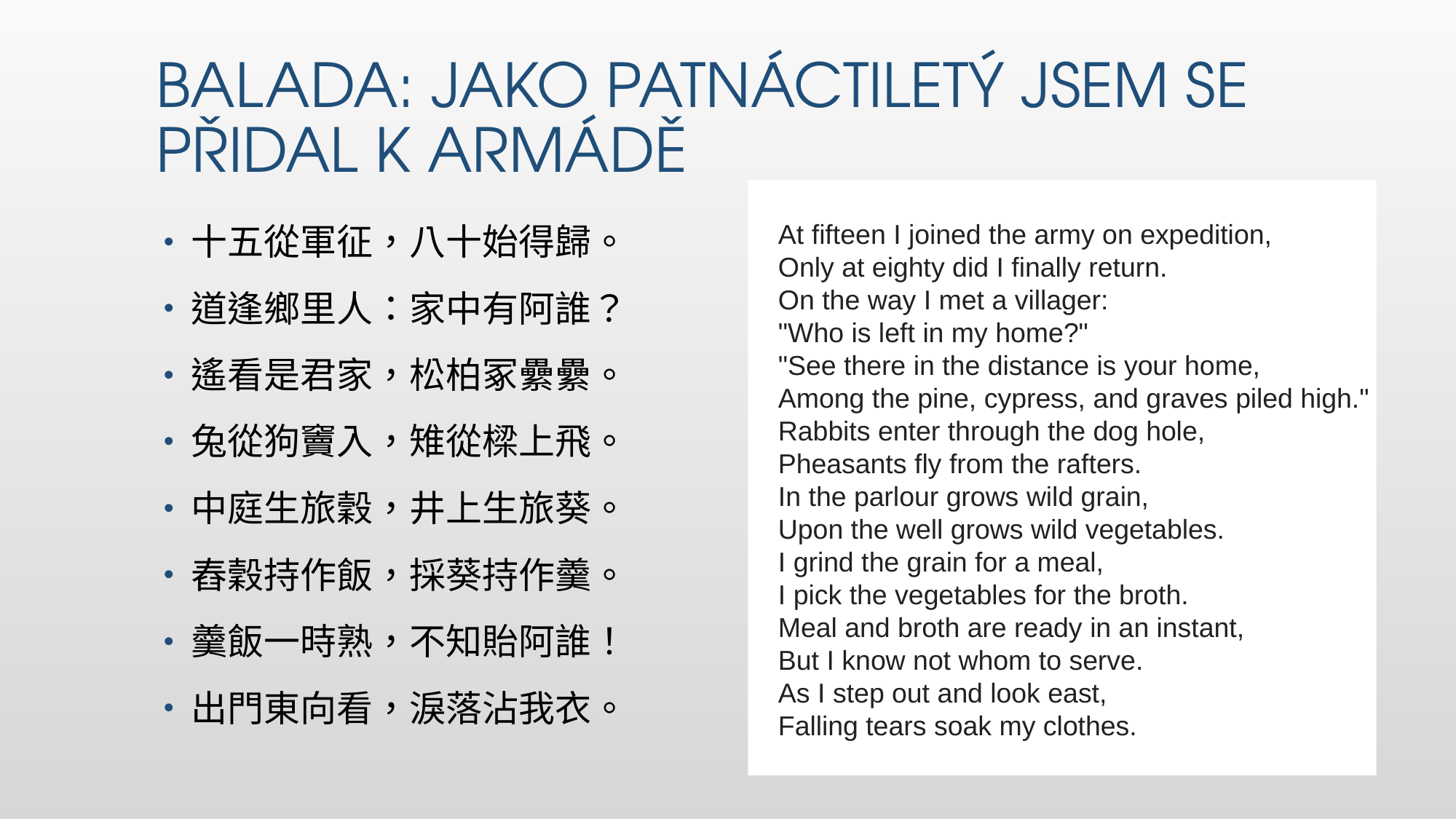

# Balada: jako patnáctiletý jsem se přidal k armádě

At fifteen I joined the army on expedition,
Only at eighty did I finally return.
On the way I met a villager:
"Who is left in my home?"
"See there in the distance is your home,
Among the pine, cypress, and graves piled high."
Rabbits enter through the dog hole,
Pheasants fly from the rafters.
In the parlour grows wild grain,
Upon the well grows wild vegetables.
I grind the grain for a meal,
I pick the vegetables for the broth.
Meal and broth are ready in an instant,
But I know not whom to serve.
As I step out and look east,
Falling tears soak my clothes.

十五從軍征，八十始得歸。
道逢鄉里人：家中有阿誰？
遙看是君家，松柏冢纍纍。
兔從狗竇入，雉從樑上飛。
中庭生旅穀，井上生旅葵。
舂穀持作飯，採葵持作羹。
羹飯一時熟，不知貽阿誰！
出門東向看，淚落沾我衣。